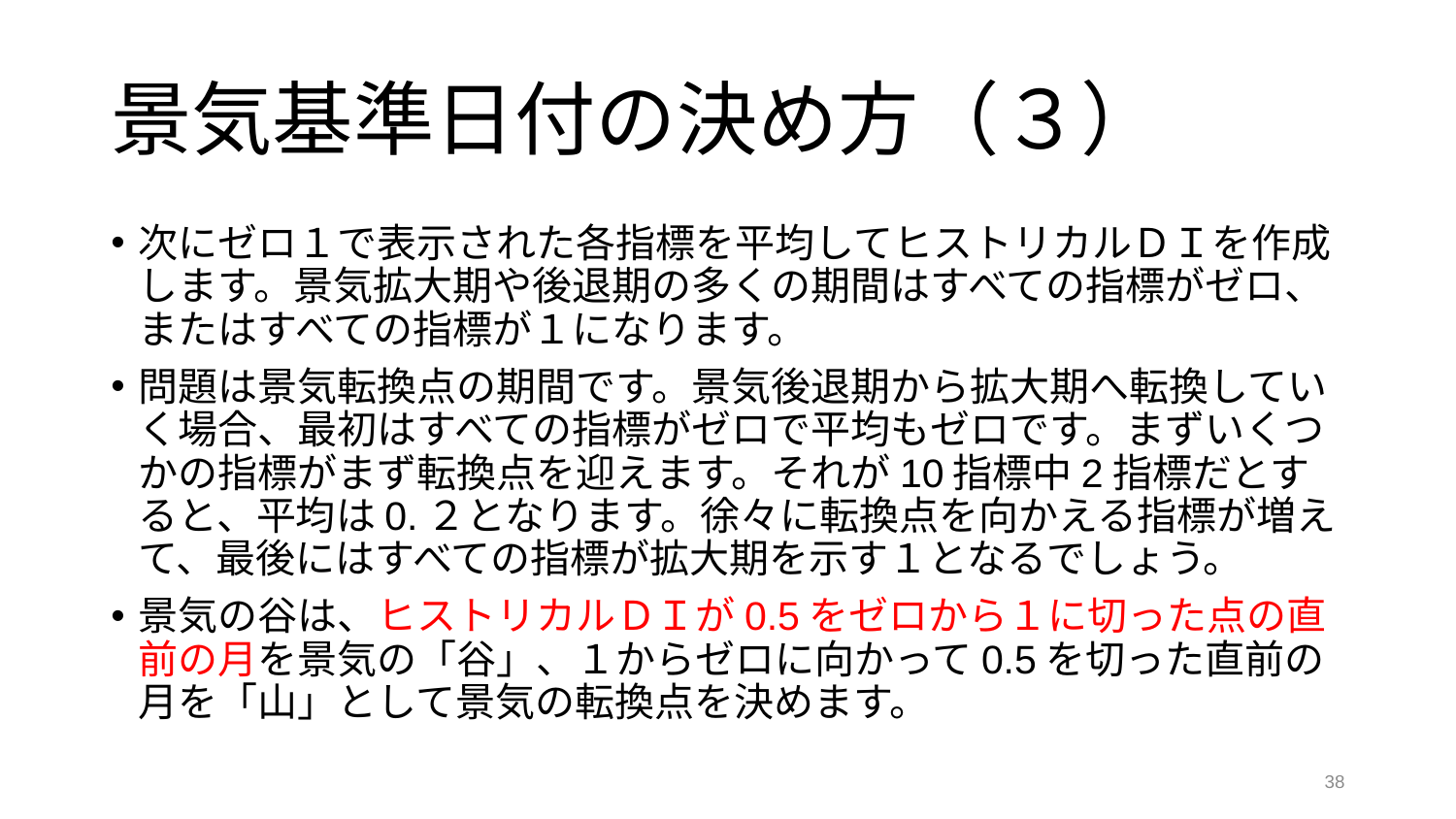

# 景気基準日付の決め方（３）
次にゼロ１で表示された各指標を平均してヒストリカルＤＩを作成します。景気拡大期や後退期の多くの期間はすべての指標がゼロ、またはすべての指標が１になります。
問題は景気転換点の期間です。景気後退期から拡大期へ転換していく場合、最初はすべての指標がゼロで平均もゼロです。まずいくつかの指標がまず転換点を迎えます。それが10指標中2指標だとすると、平均は0.２となります。徐々に転換点を向かえる指標が増えて、最後にはすべての指標が拡大期を示す１となるでしょう。
景気の谷は、ヒストリカルＤＩが0.5をゼロから１に切った点の直前の月を景気の「谷」、１からゼロに向かって0.5を切った直前の月を「山」として景気の転換点を決めます。
38